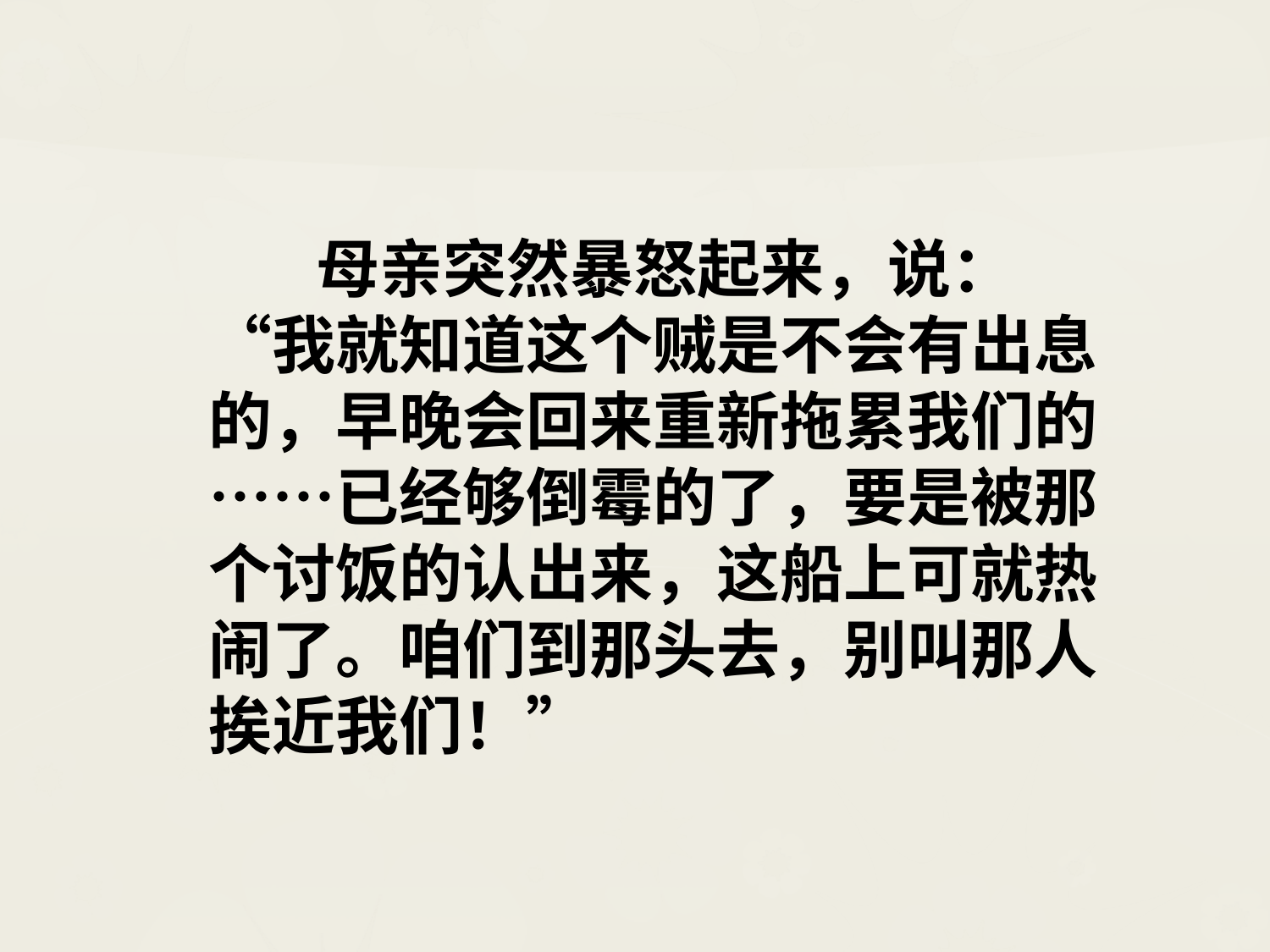

母亲突然暴怒起来，说：“我就知道这个贼是不会有出息的，早晚会回来重新拖累我们的……已经够倒霉的了，要是被那个讨饭的认出来，这船上可就热闹了。咱们到那头去，别叫那人挨近我们！”